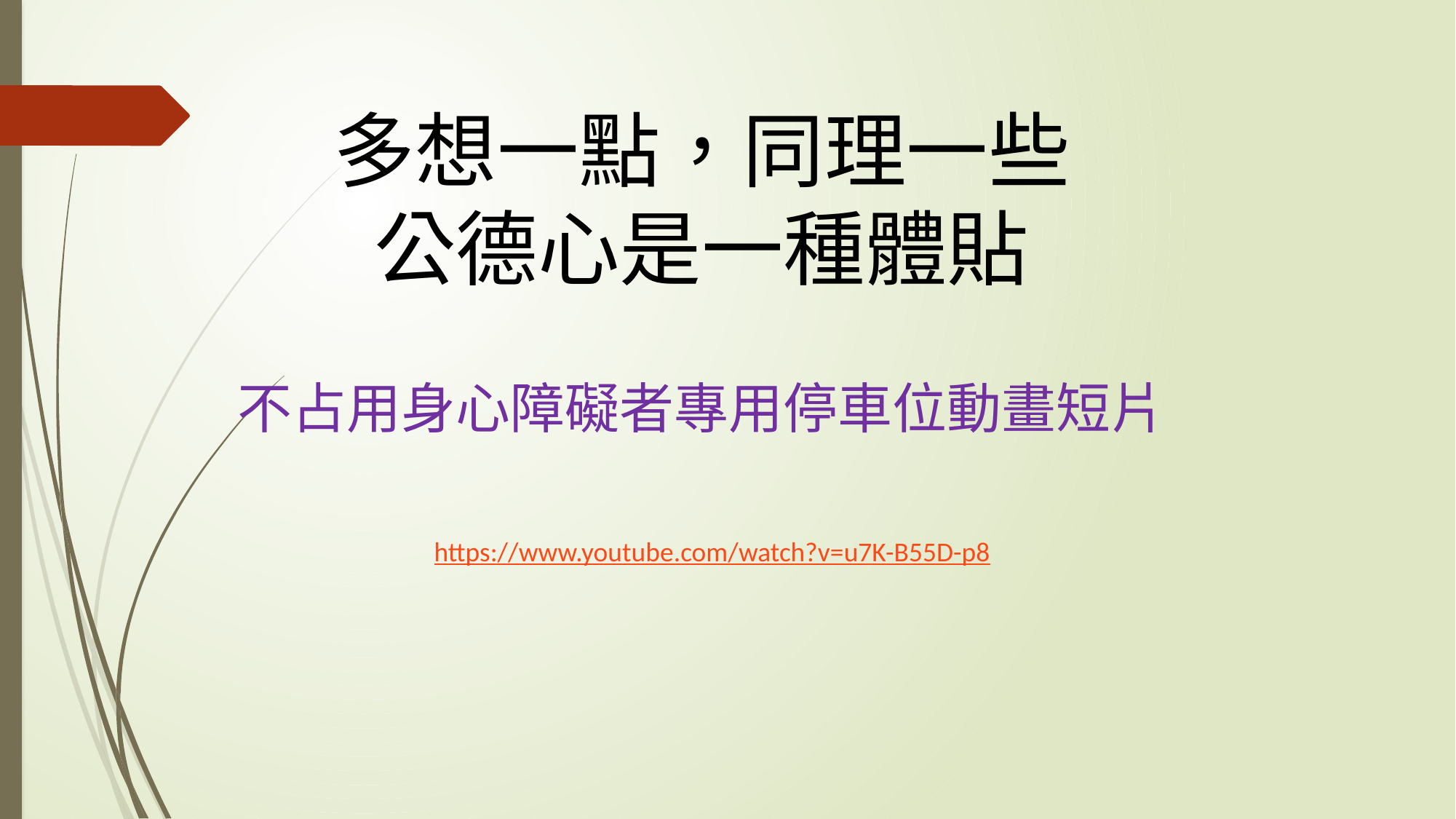

多想一點，同理一些
公德心是一種體貼
不占用身心障礙者專用停車位動畫短片
https://www.youtube.com/watch?v=u7K-B55D-p8